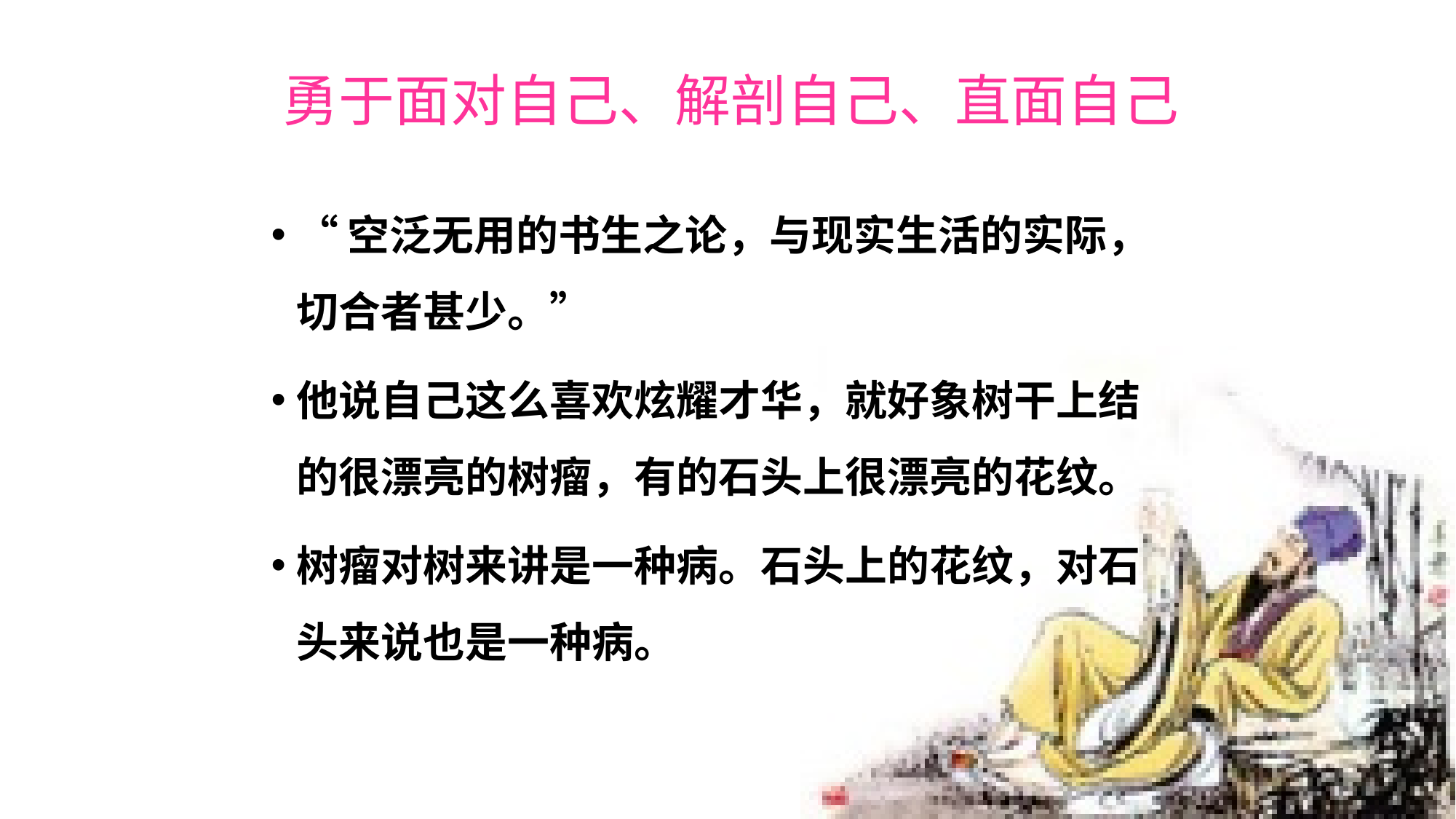

# 勇于面对自己、解剖自己、直面自己
“空泛无用的书生之论，与现实生活的实际，切合者甚少。”
他说自己这么喜欢炫耀才华，就好象树干上结的很漂亮的树瘤，有的石头上很漂亮的花纹。
树瘤对树来讲是一种病。石头上的花纹，对石头来说也是一种病。